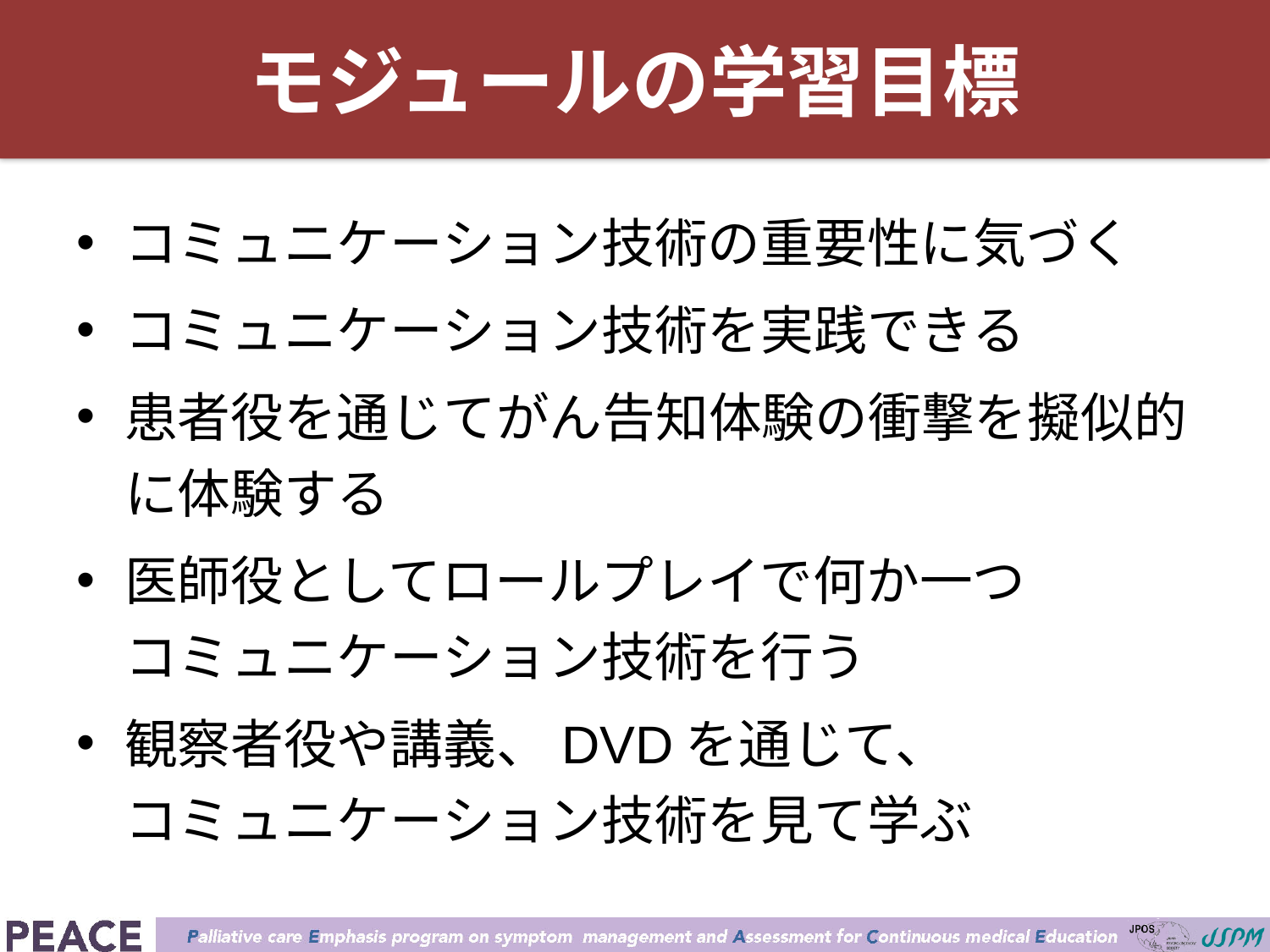

コミュニケーション技術の重要性に気づく
コミュニケーション技術を実践できる
患者役を通じてがん告知体験の衝撃を擬似的
に体験する
医師役としてロールプレイで何か一つ
コミュニケーション技術を行う
観察者役や講義、DVDを通じて、
コミュニケーション技術を見て学ぶ